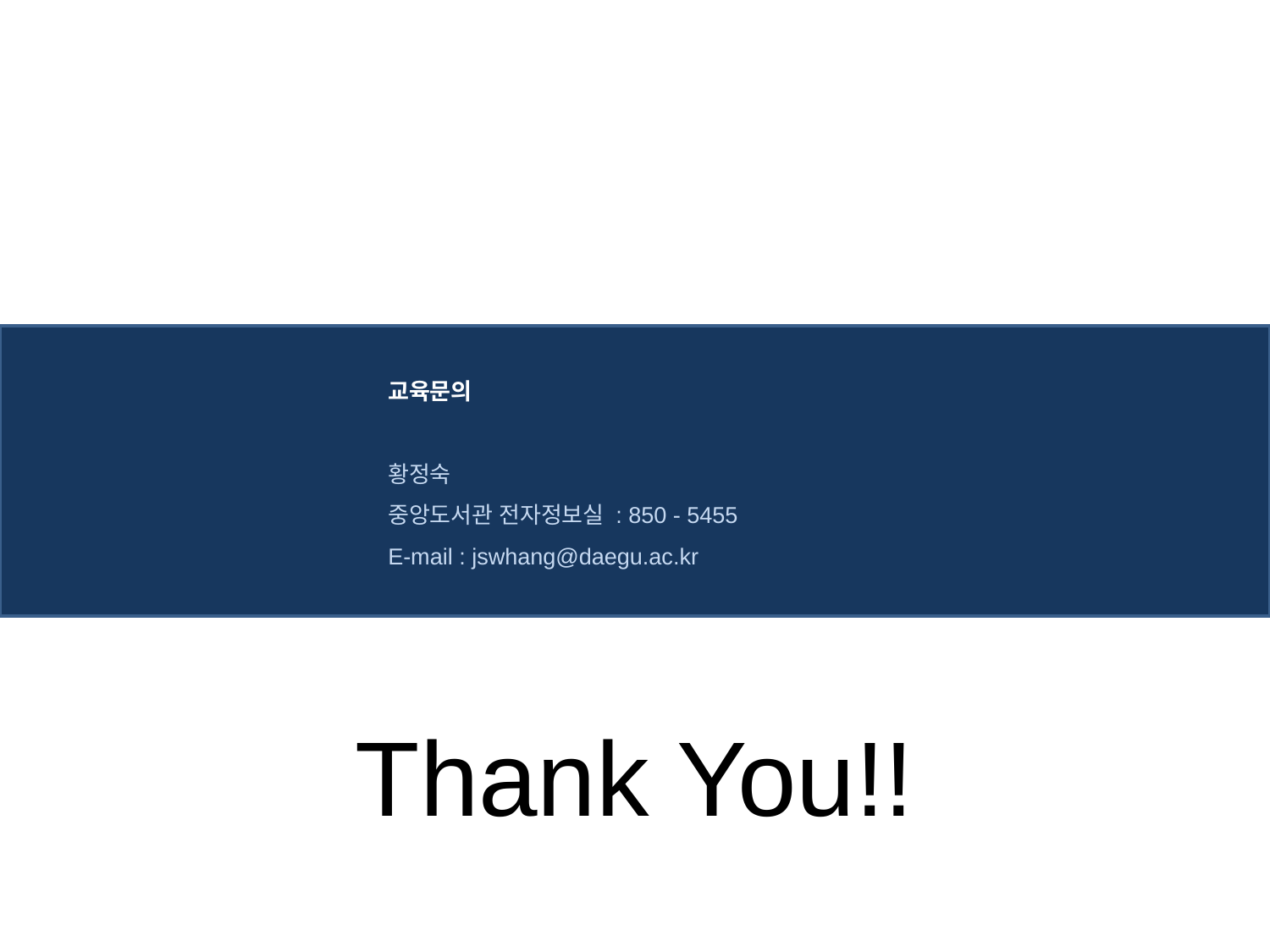

교육문의

황정숙
중앙도서관 전자정보실 : 850 - 5455
E-mail : jswhang@daegu.ac.kr
Thank You!!